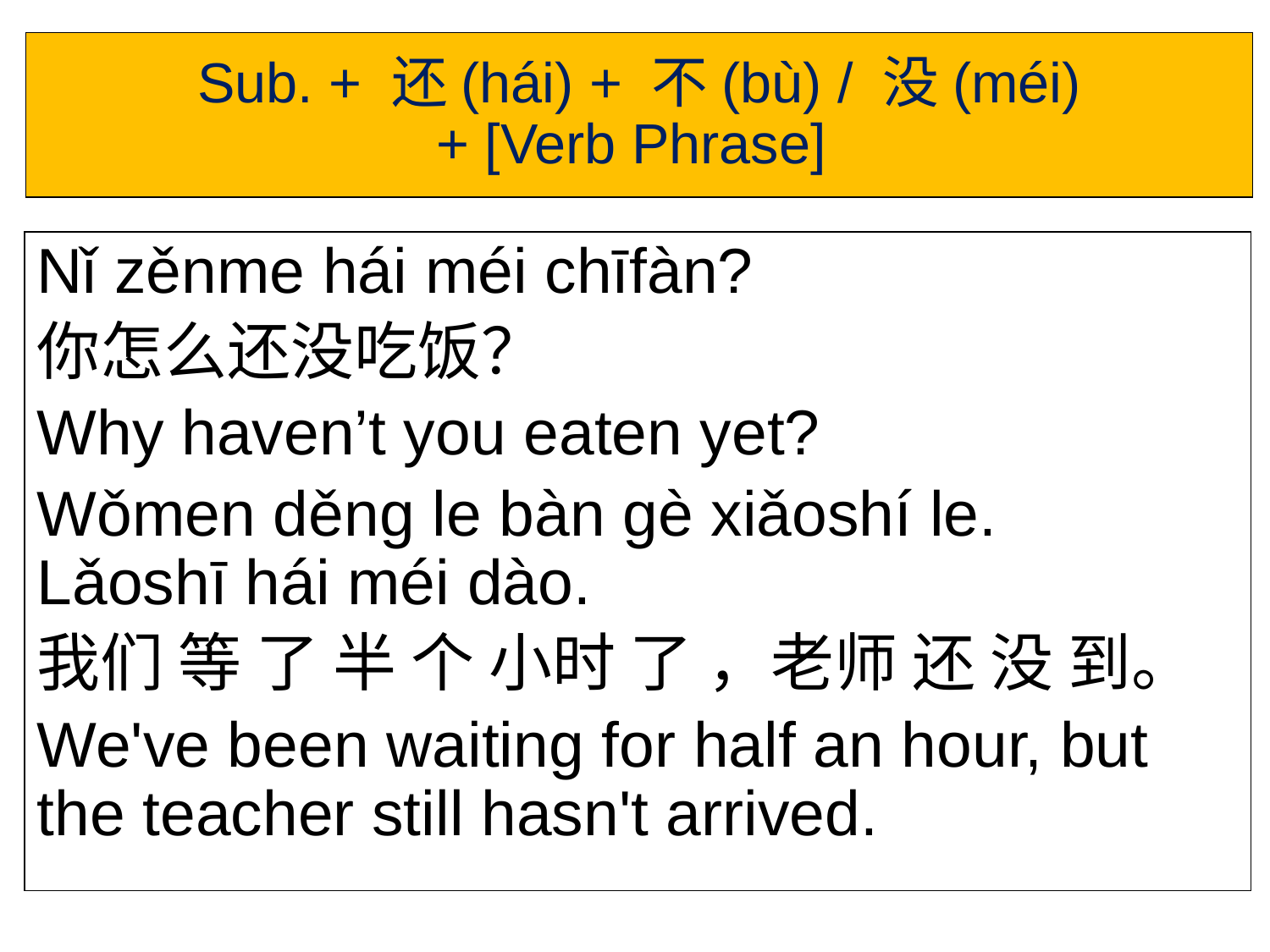

# Sub. + 还(hái) + 不(bù) / 没(méi) + [Verb Phrase]
Nǐ zěnme hái méi chīfàn?
你怎么还没吃饭？
Why haven’t you eaten yet?
Wǒmen děng le bàn gè xiǎoshí le. Lǎoshī hái méi dào.
我们 等 了 半 个 小时 了 ，老师 还 没 到。
We've been waiting for half an hour, but the teacher still hasn't arrived.